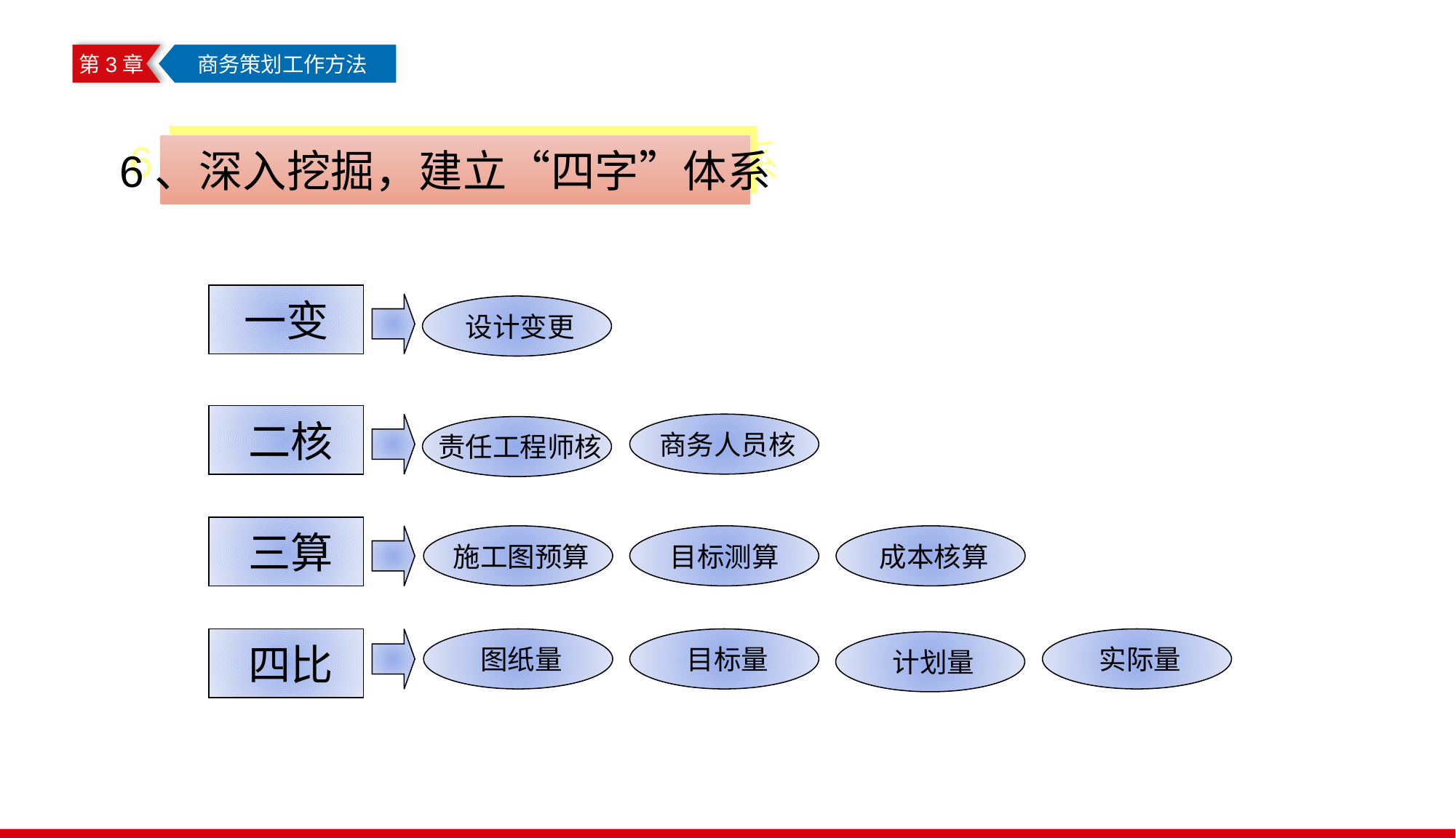

第3章
    商务策划工作方法
6、深入挖掘，建立“四字”体系
       一变

       设计变更
       二核

       商务人员核
       责任工程师核
       三算

       施工图预算
      目标测算
       成本核算
       四比

       图纸量
       目标量
       实际量
       计划量